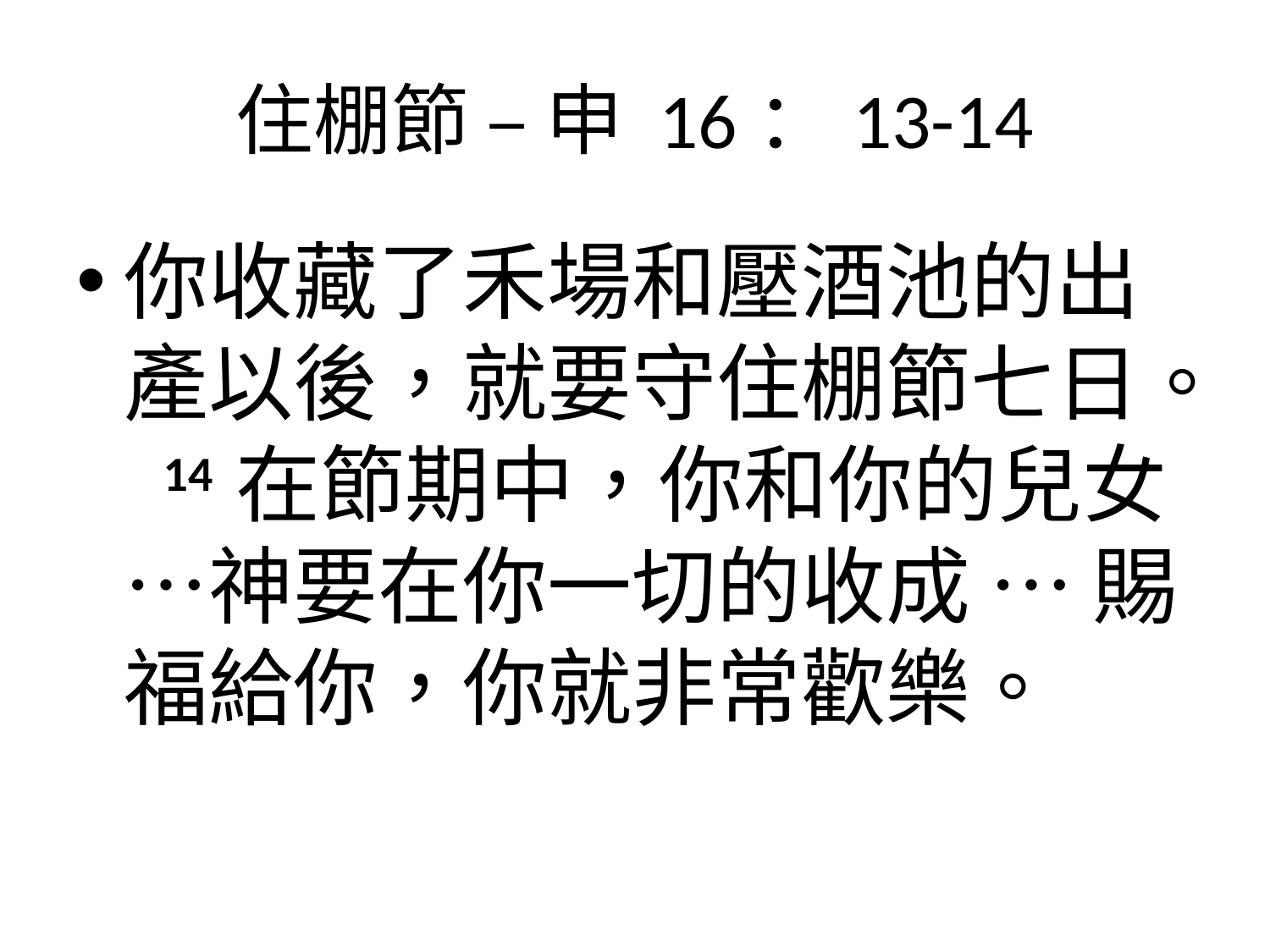

# 住棚節 – 申 16：13-14
你收藏了禾場和壓酒池的出產以後，就要守住棚節七日。 14 在節期中，你和你的兒女…神要在你一切的收成 … 賜福給你，你就非常歡樂。